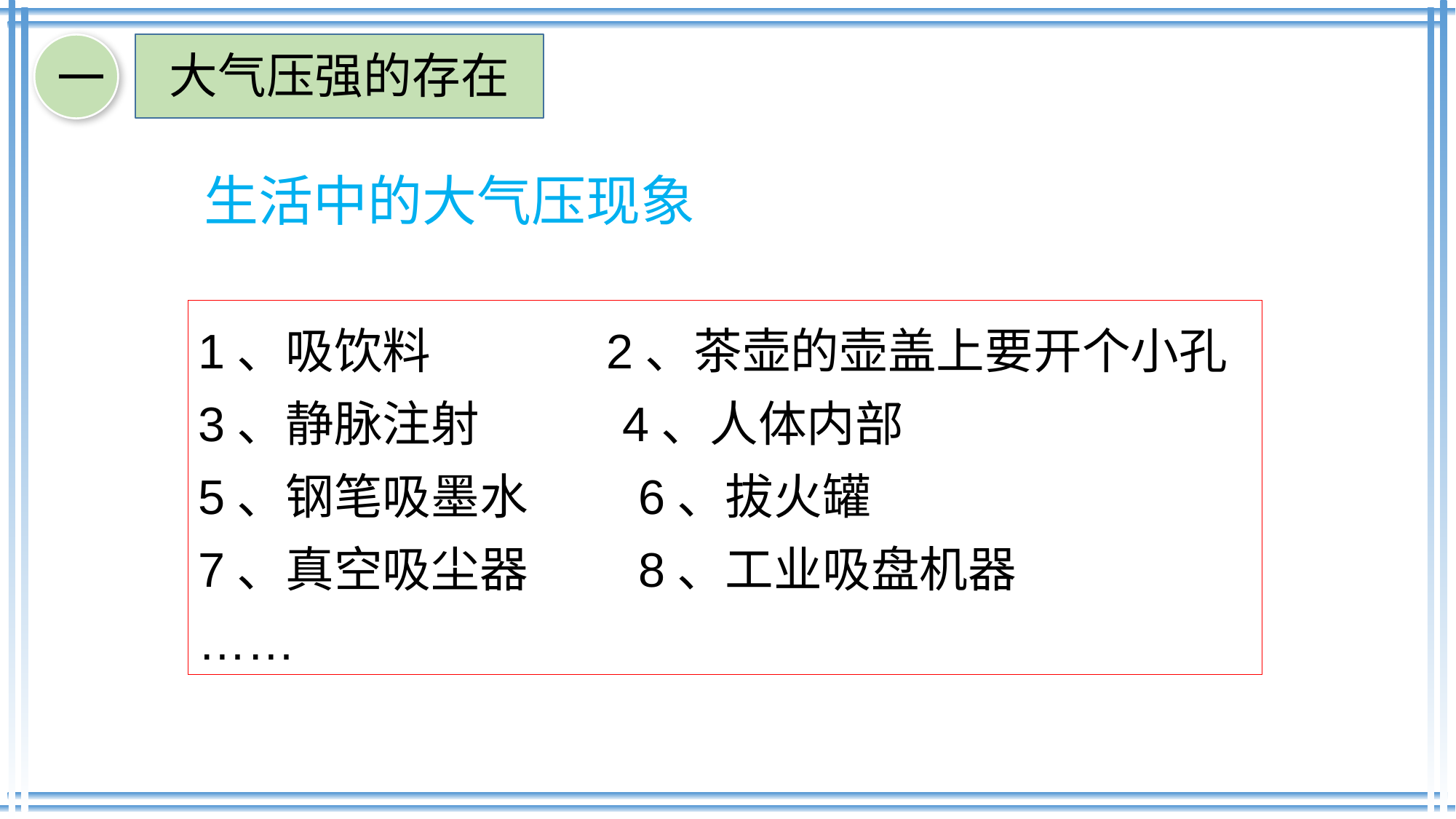

大气压强的存在
一
生活中的大气压现象
1、吸饮料               2、茶壶的壶盖上要开个小孔
3、静脉注射            4、人体内部
5、钢笔吸墨水         6、拔火罐
7、真空吸尘器         8、工业吸盘机器
……